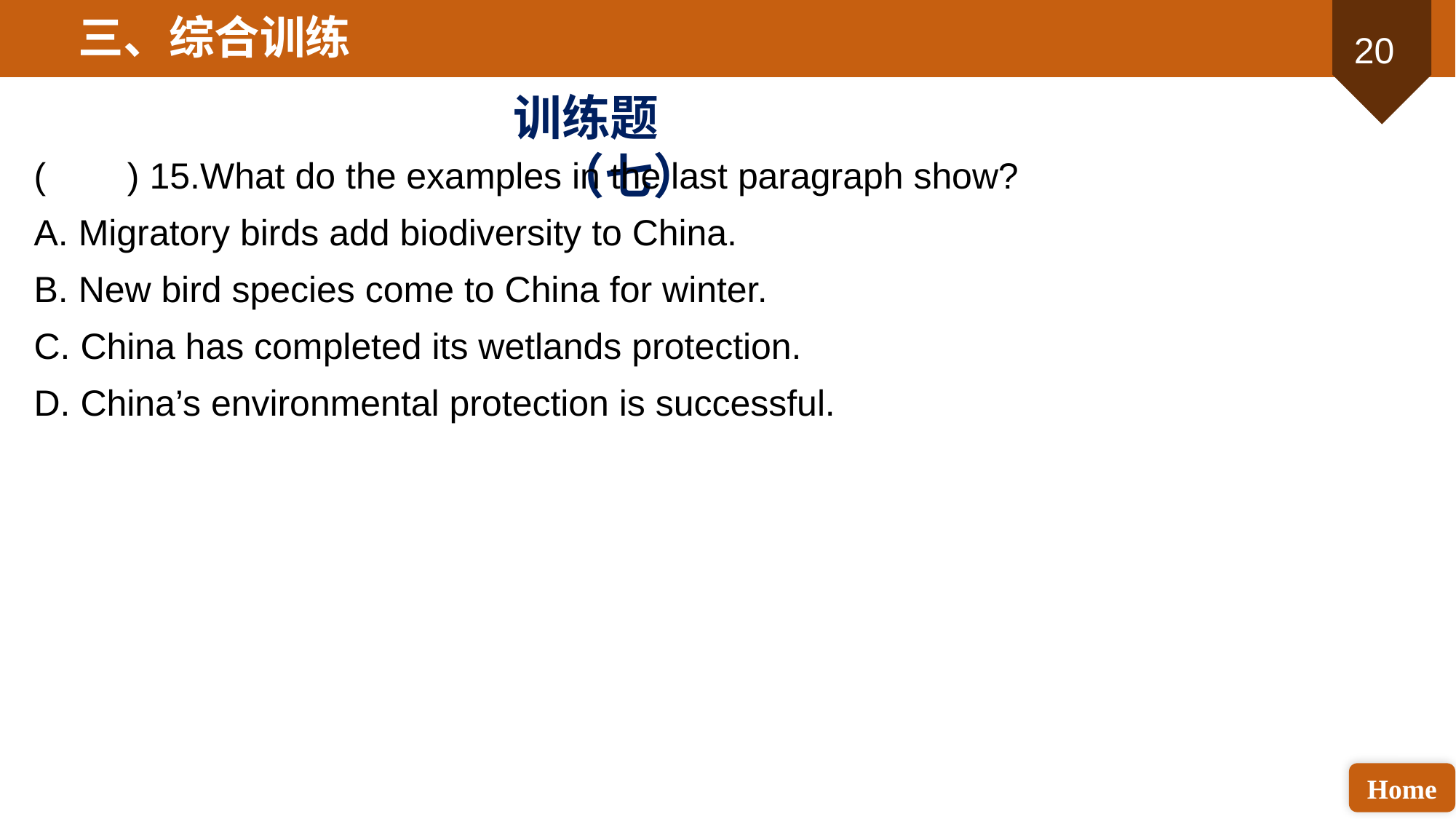

三、综合训练
训练题（七）
(        ) 15.What do the examples in the last paragraph show?
A. Migratory birds add biodiversity to China.
B. New bird species come to China for winter.
C. China has completed its wetlands protection.
D. China’s environmental protection is successful.